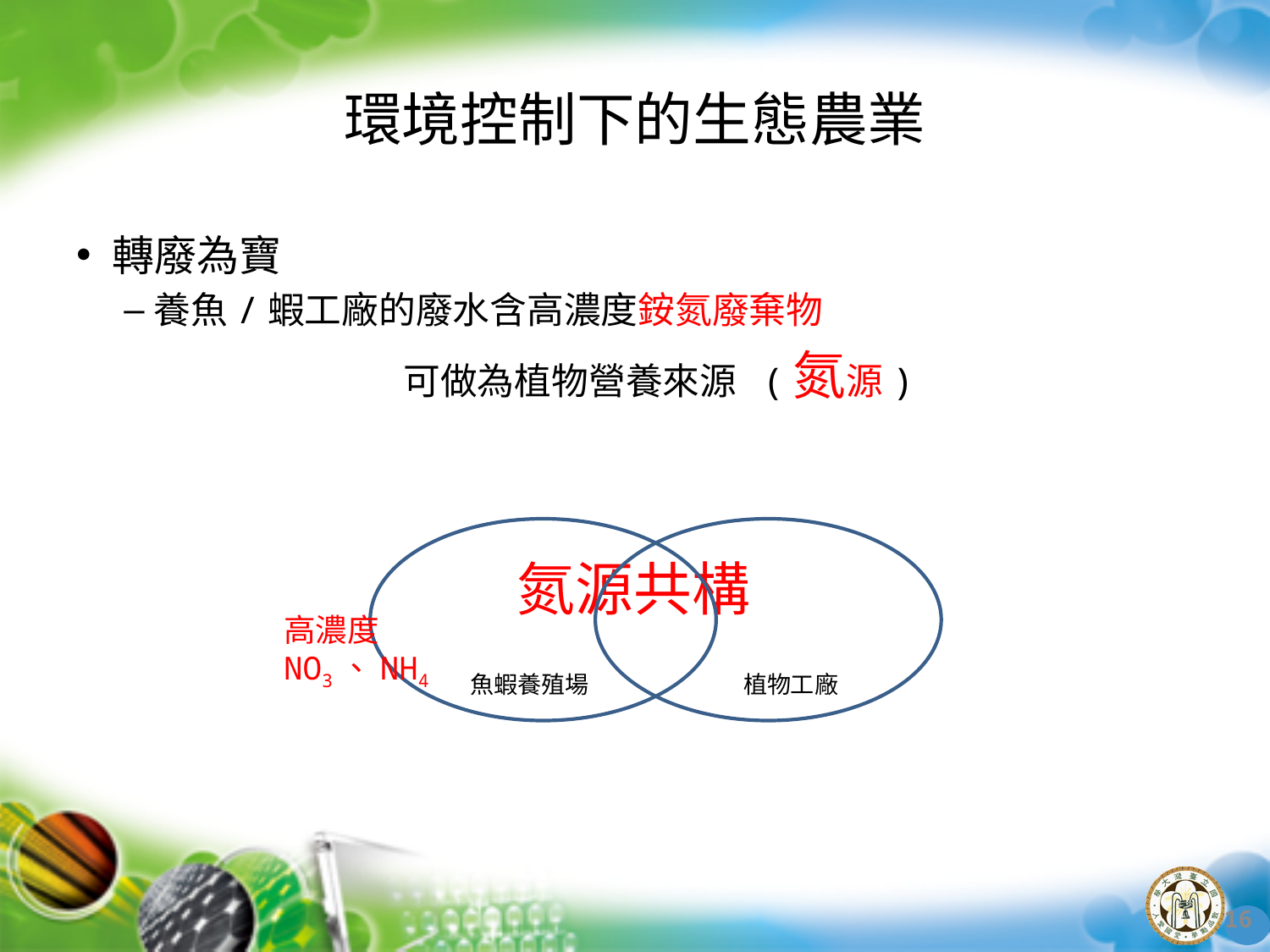

# 環境控制下的生態農業
轉廢為寶
養魚/蝦工廠的廢水含高濃度銨氮廢棄物
可做為植物營養來源  (氮源)

氮源共構
高濃度NO3、NH4
植物工廠
魚蝦養殖場
16